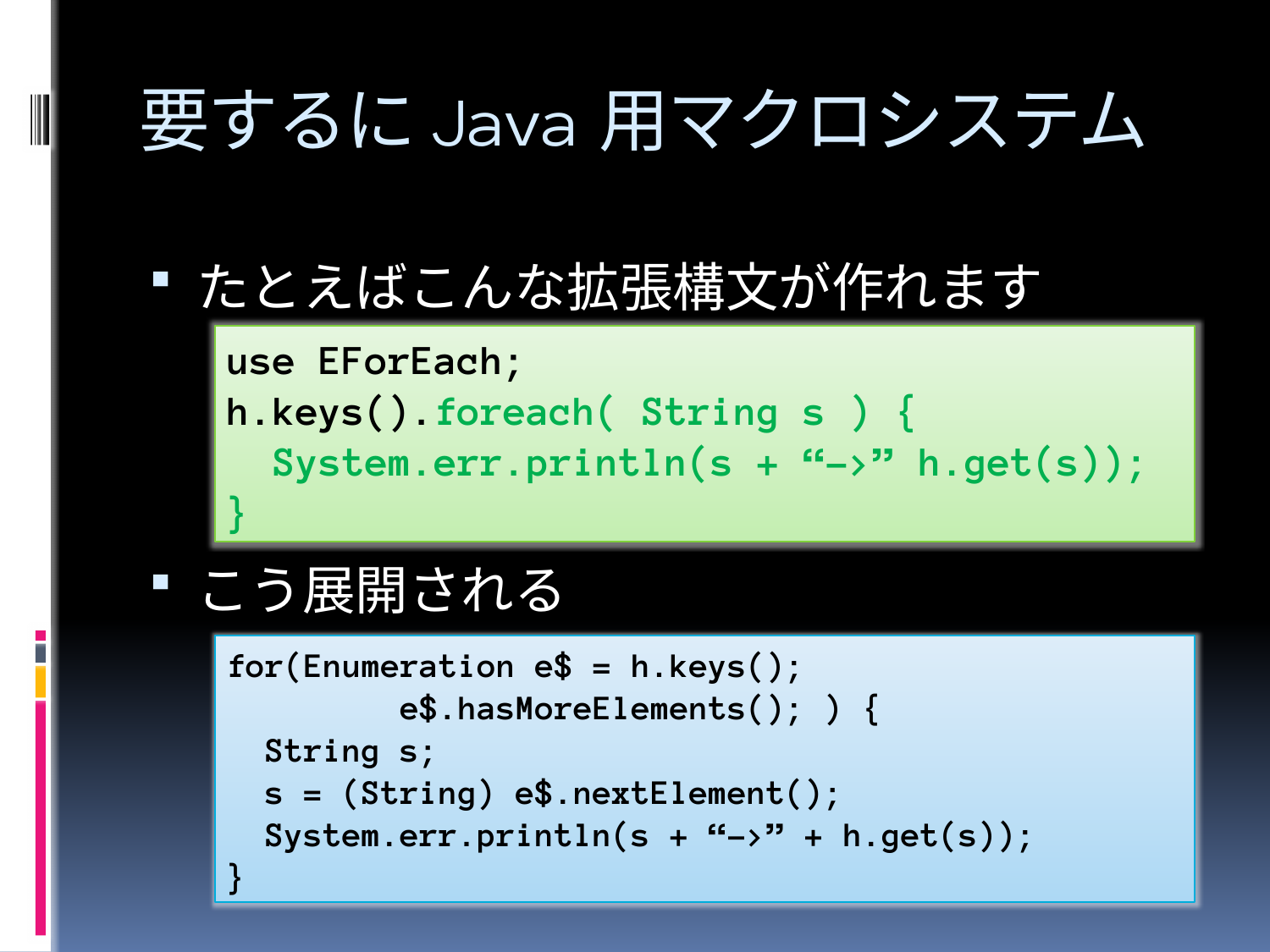

# 要するにJava用マクロシステム
たとえばこんな拡張構文が作れます

こう展開される
use EForEach;
h.keys().foreach( String s ) {
  System.err.println(s + “->” h.get(s));
}
for(Enumeration e$ = h.keys();
         e$.hasMoreElements(); ) {
  String s;
  s = (String) e$.nextElement();
  System.err.println(s + “->” + h.get(s));
}